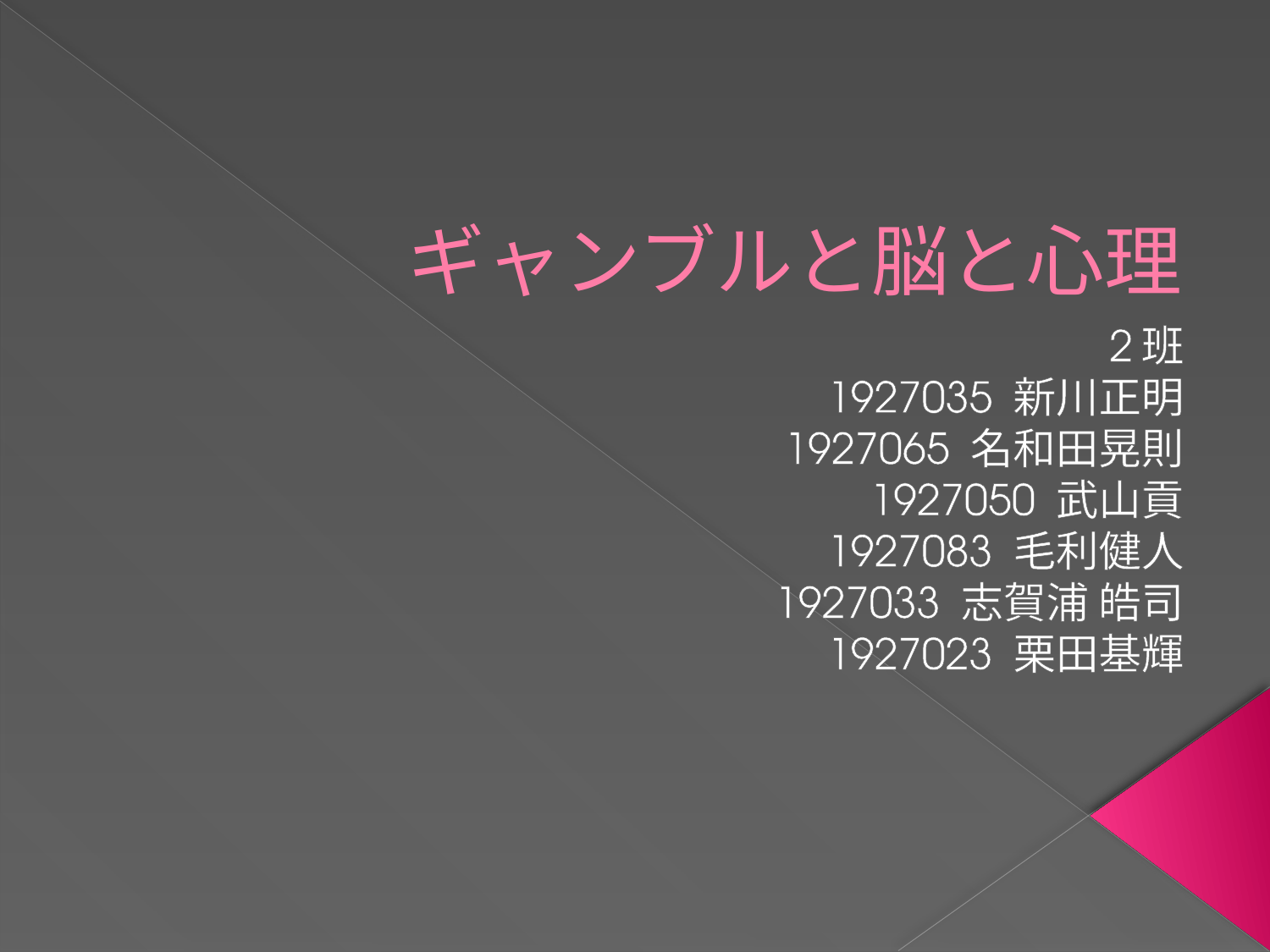

# ギャンブルと脳と心理
2班
1927035 新川正明
1927065 名和田晃則
1927050 武山貢
1927083 毛利健人
1927033 志賀浦 皓司
1927023 栗田基輝